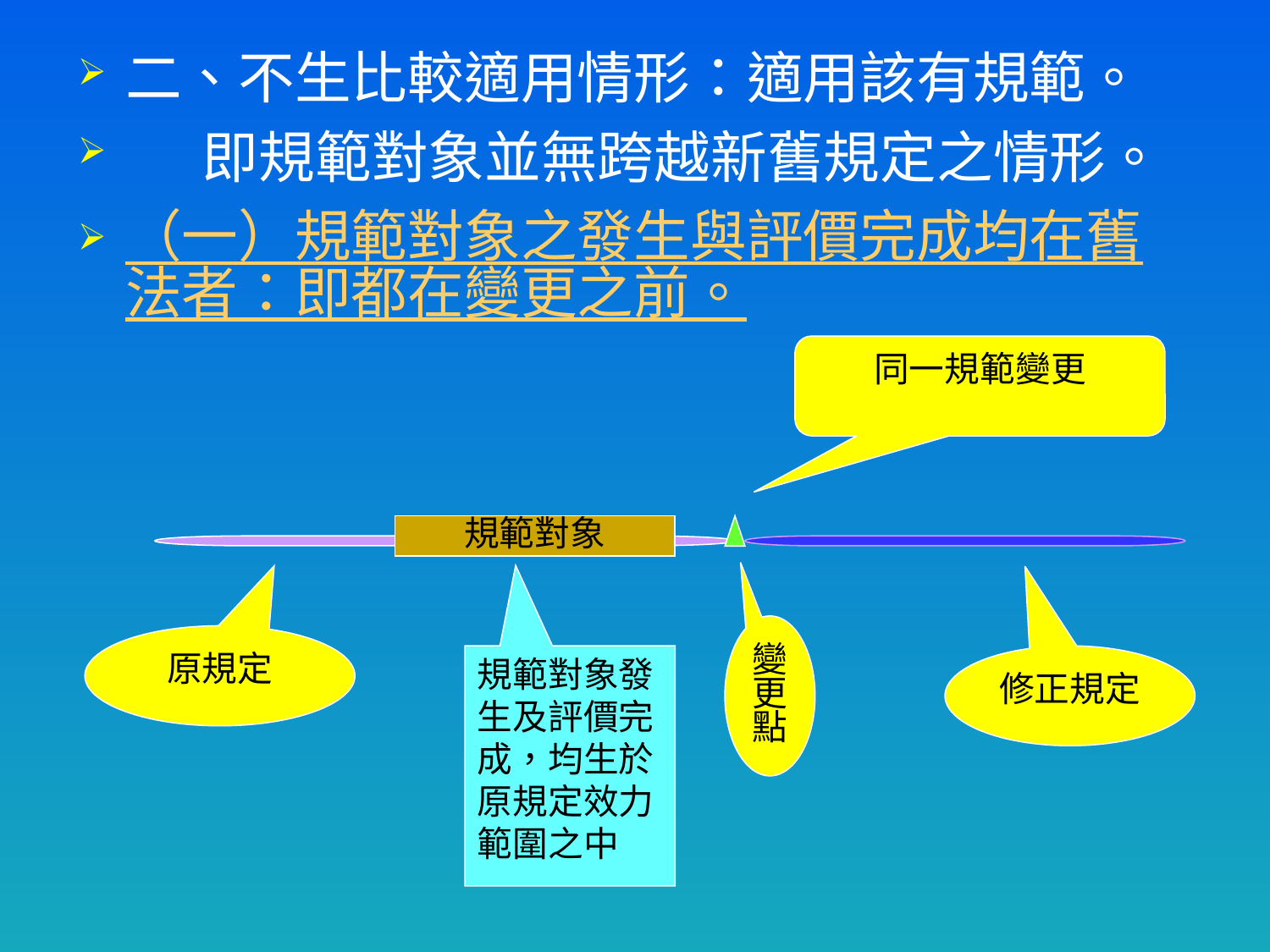

二、不生比較適用情形：適用該有規範。
     即規範對象並無跨越新舊規定之情形。
（一）規範對象之發生與評價完成均在舊法者：即都在變更之前。
同一規範變更
規範對象

變更點
原規定
規範對象發生及評價完成，均生於原規定效力範圍之中
修正規定